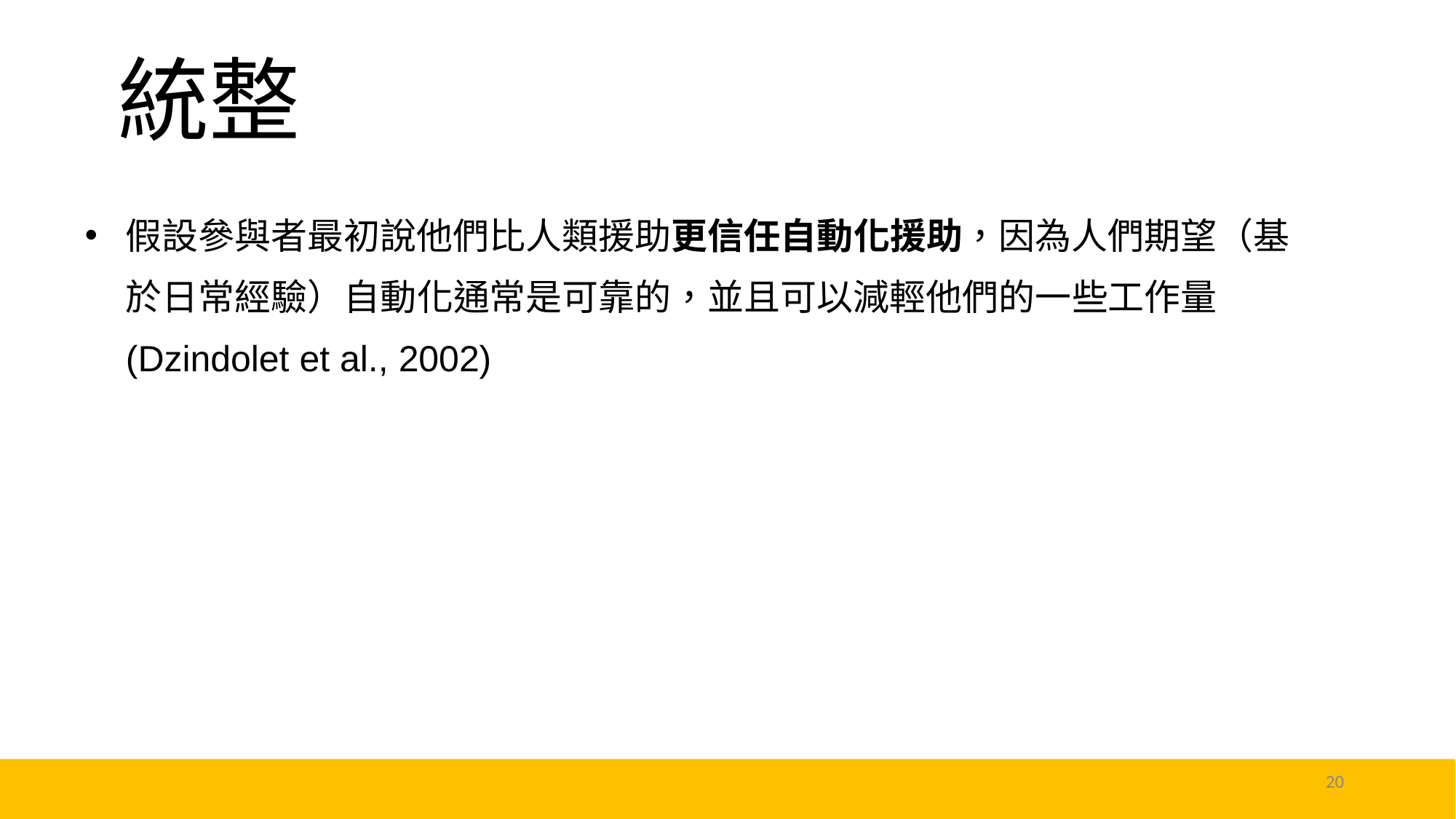

統整
假設參與者最初說他們比人類援助更信任自動化援助，因為人們期望（基於日常經驗）自動化通常是可靠的，並且可以減輕他們的一些工作量(Dzindolet et al., 2002)

20